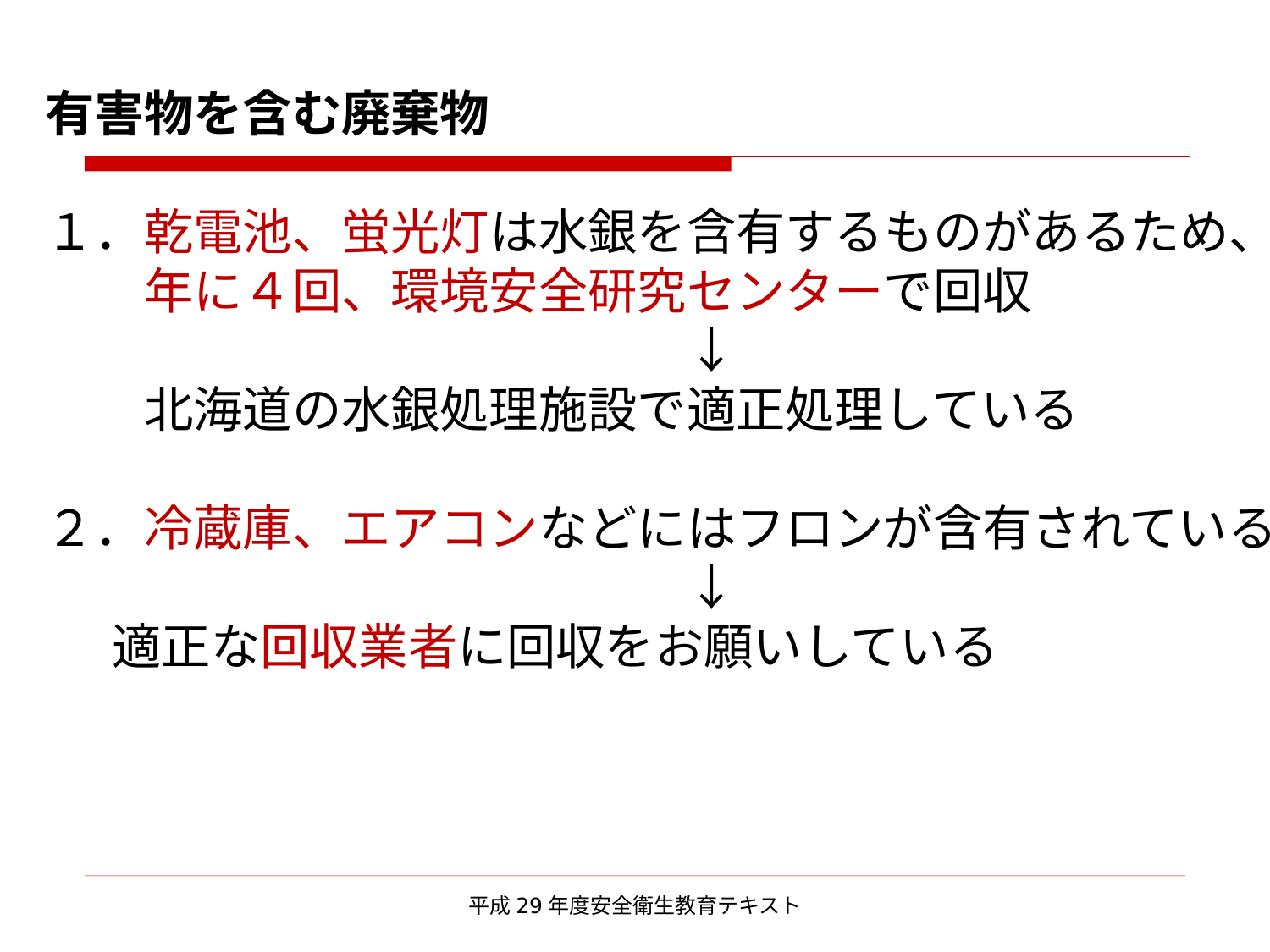

有害物を含む廃棄物

１．乾電池、蛍光灯は水銀を含有するものがあるため、
　　年に４回、環境安全研究センターで回収
　　　　　　　　　　　　　↓
　　北海道の水銀処理施設で適正処理している

２．冷蔵庫、エアコンなどにはフロンが含有されている
　　　　　　　　　　　　　↓
     適正な回収業者に回収をお願いしている
平成29年度安全衛生教育テキスト